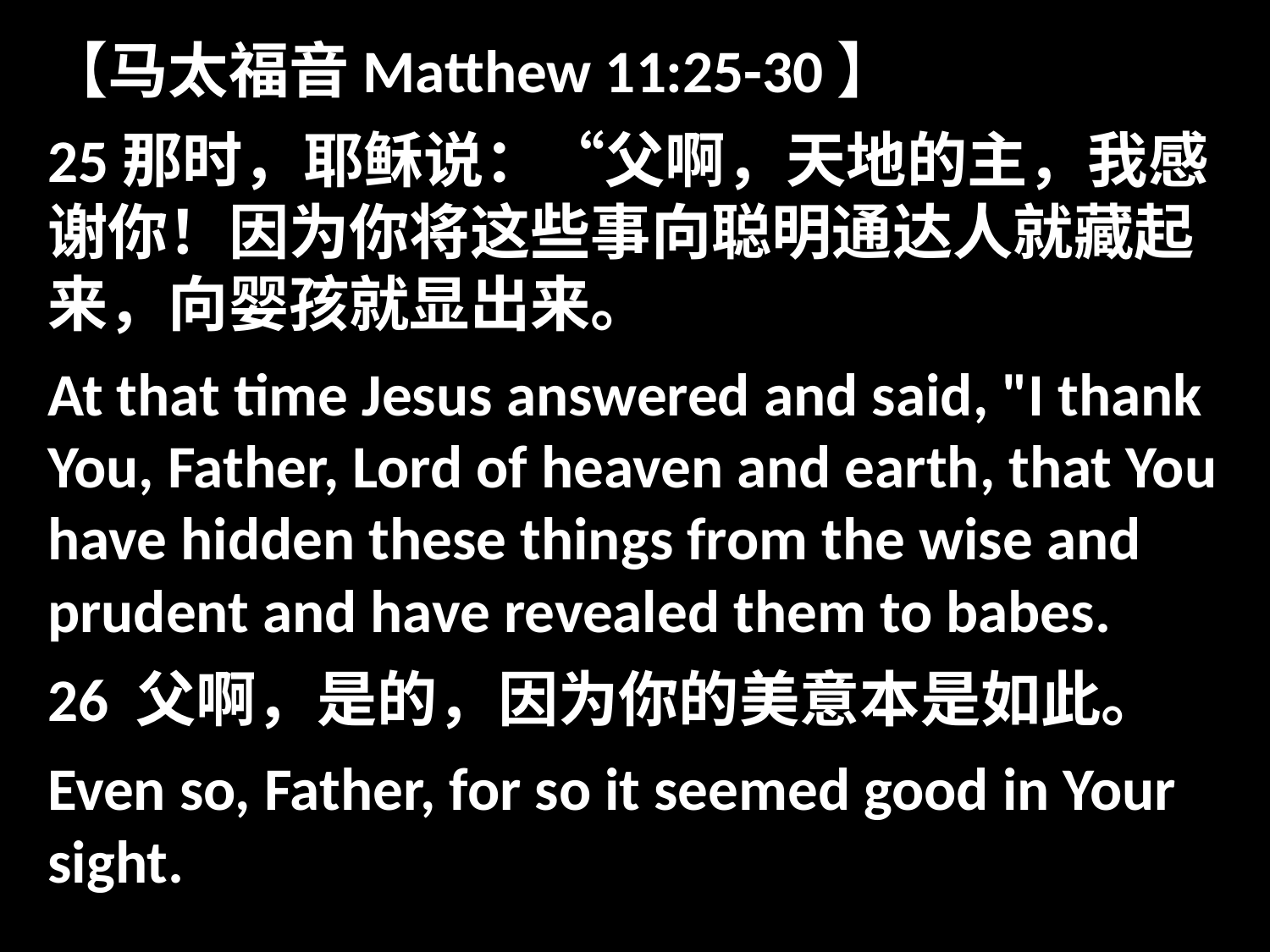

【马太福音Matthew 11:25-30】
25那时，耶稣说：“父啊，天地的主，我感谢你！因为你将这些事向聪明通达人就藏起来，向婴孩就显出来。
At that time Jesus answered and said, "I thank You, Father, Lord of heaven and earth, that You have hidden these things from the wise and prudent and have revealed them to babes.
26 父啊，是的，因为你的美意本是如此。
Even so, Father, for so it seemed good in Your sight.